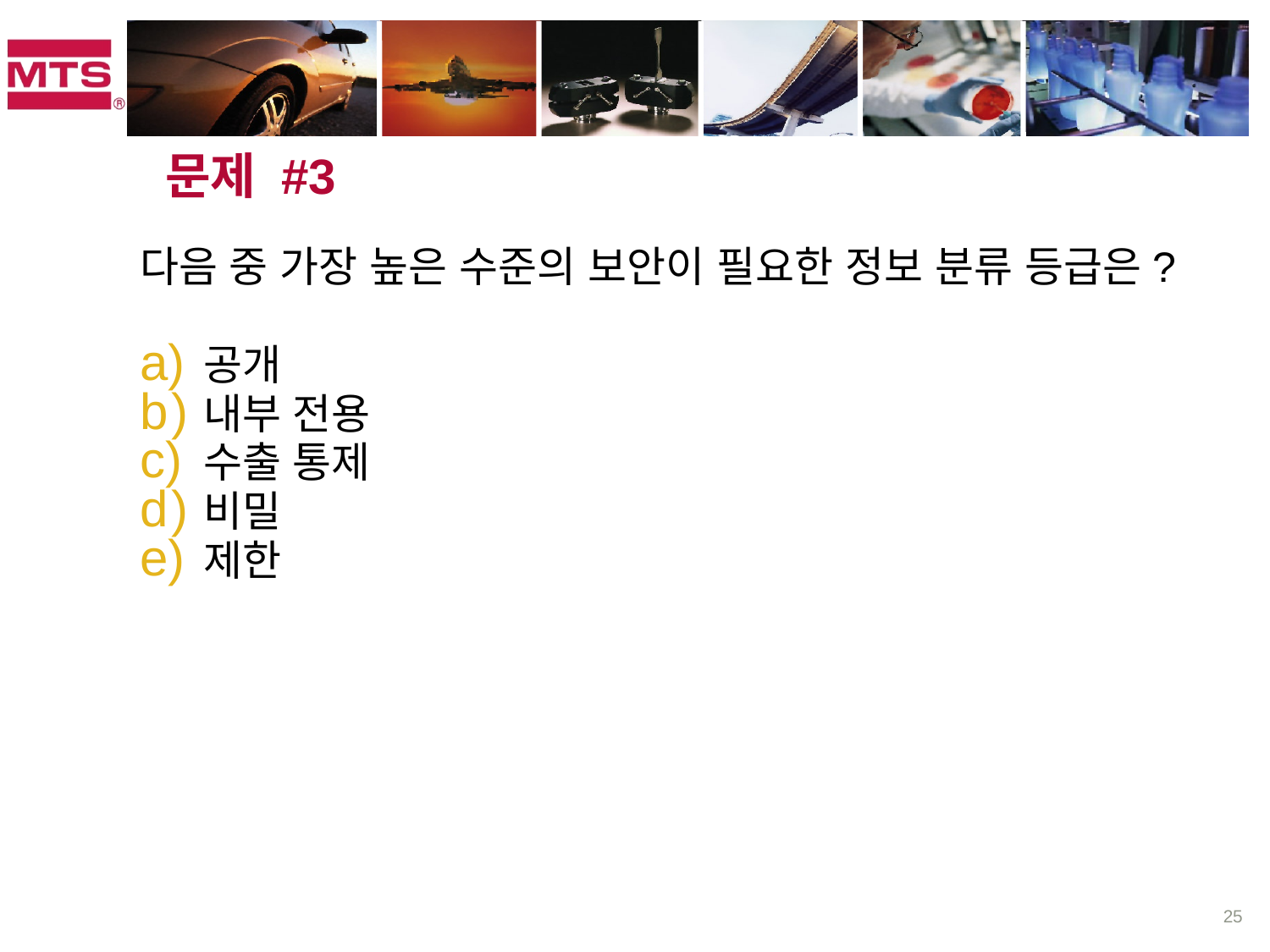

# 문제 #3
다음 중 가장 높은 수준의 보안이 필요한 정보 분류 등급은?

공개
내부 전용
수출 통제
비밀
제한

25